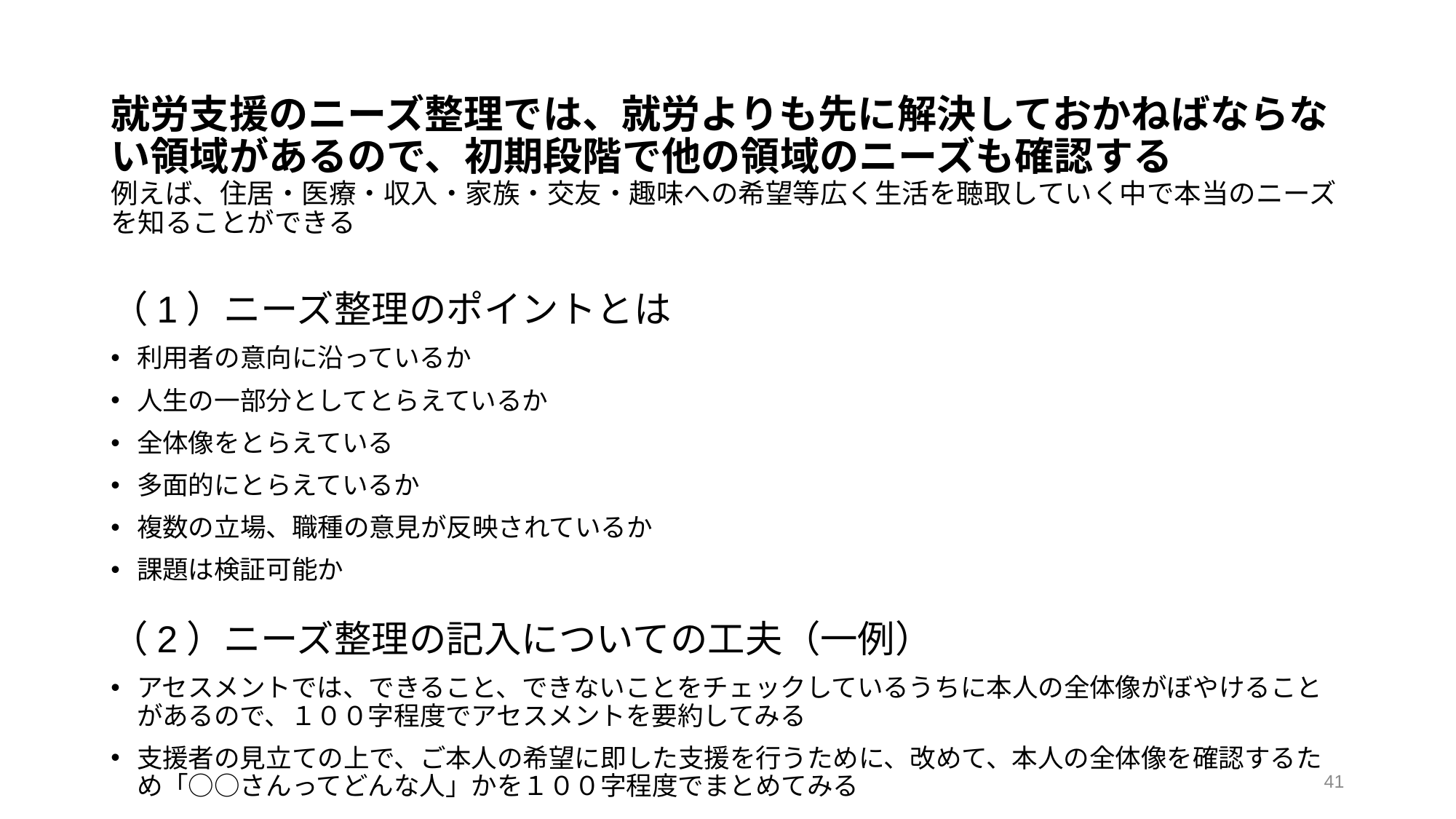

# 就労支援のニーズ整理では、就労よりも先に解決しておかねばならない領域があるので、初期段階で他の領域のニーズも確認する 例えば、住居・医療・収入・家族・交友・趣味への希望等広く生活を聴取していく中で本当のニーズを知ることができる

（1）ニーズ整理のポイントとは
利用者の意向に沿っているか
人生の一部分としてとらえているか
全体像をとらえている
多面的にとらえているか
複数の立場、職種の意見が反映されているか
課題は検証可能か

（2）ニーズ整理の記入についての工夫（一例）
アセスメントでは、できること、できないことをチェックしているうちに本人の全体像がぼやけることがあるので、１００字程度でアセスメントを要約してみる
支援者の見立ての上で、ご本人の希望に即した支援を行うために、改めて、本人の全体像を確認するため「○○さんってどんな人」かを１００字程度でまとめてみる
41